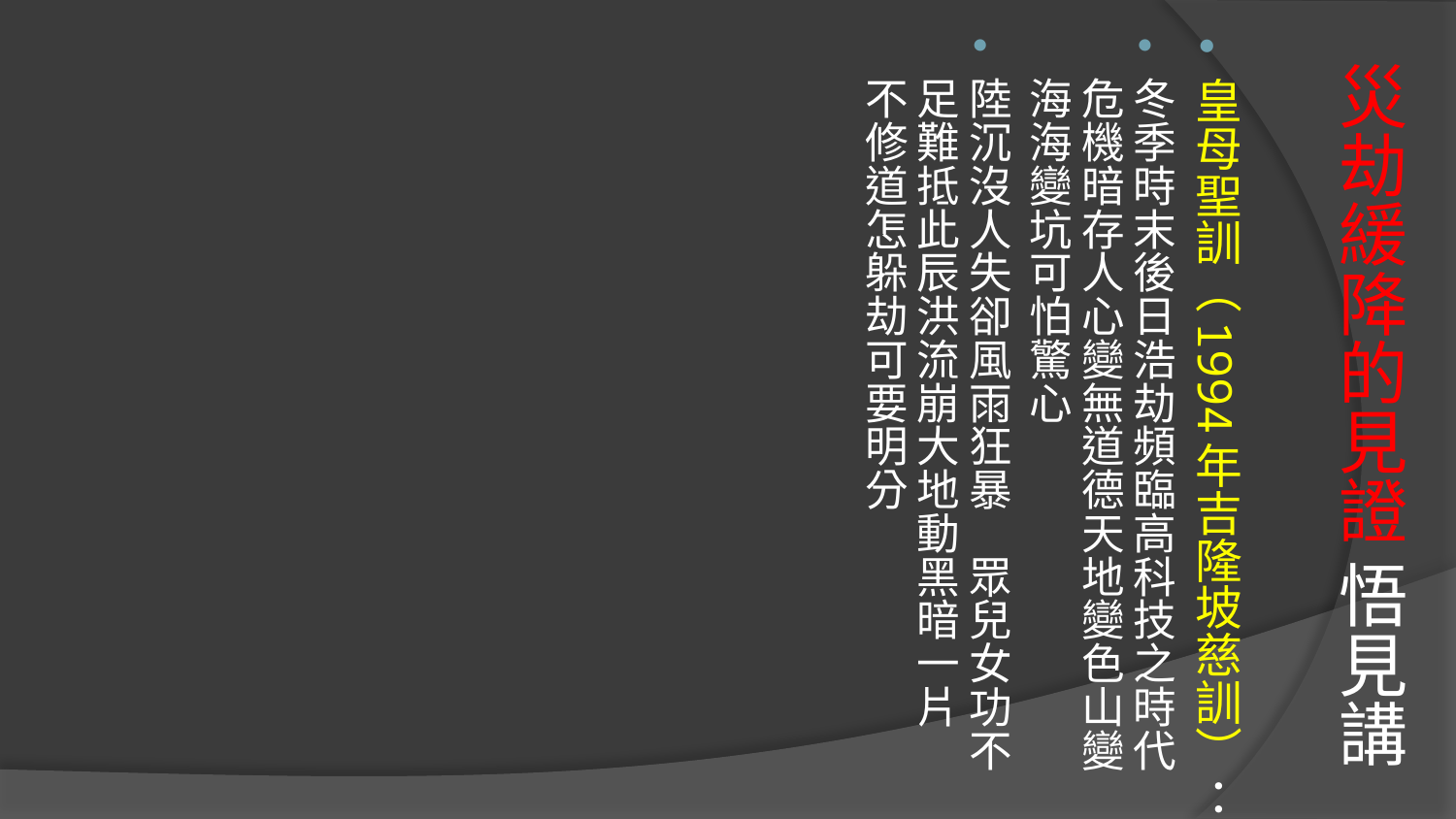

皇母聖訓（1994年吉隆坡慈訓）：
冬季時末後日浩劫頻臨高科技之時代危機暗存人心變無道德天地變色山變海海變坑可怕驚心
陸沉沒人失卻風雨狂暴　眾兒女功不足難抵此辰洪流崩大地動黑暗一片　不修道怎躲劫可要明分

# 災劫緩降的見證 悟見講